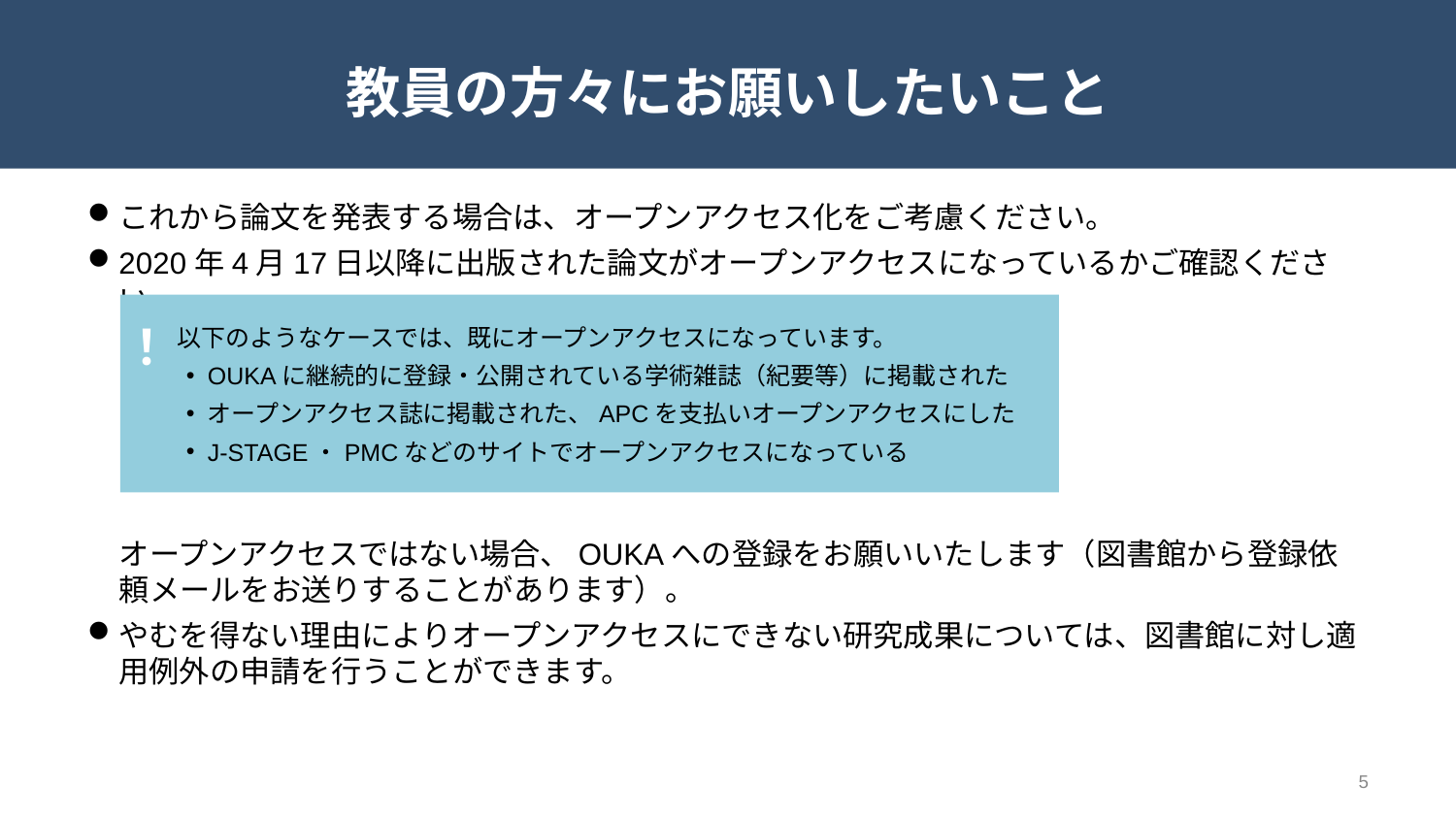

# 教員の方々にお願いしたいこと
これから論文を発表する場合は、オープンアクセス化をご考慮ください。
2020年4月17日以降に出版された論文がオープンアクセスになっているかご確認ください。

オープンアクセスではない場合、OUKAへの登録をお願いいたします（図書館から登録依頼メールをお送りすることがあります）。
やむを得ない理由によりオープンアクセスにできない研究成果については、図書館に対し適用例外の申請を行うことができます。

！
以下のようなケースでは、既にオープンアクセスになっています。
OUKAに継続的に登録・公開されている学術雑誌（紀要等）に掲載された
オープンアクセス誌に掲載された、APCを支払いオープンアクセスにした
J-STAGE・PMCなどのサイトでオープンアクセスになっている
5